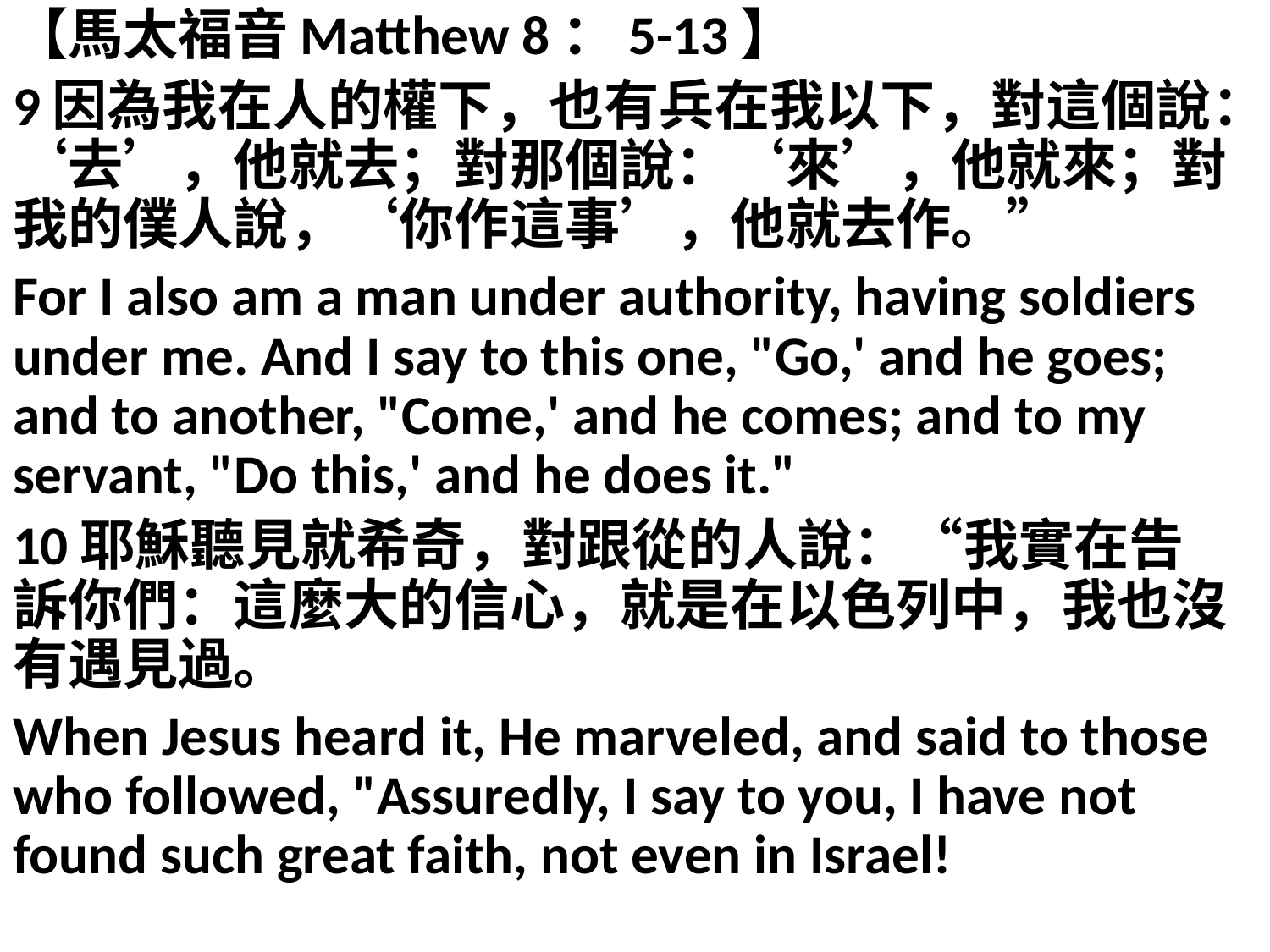

【馬太福音Matthew 8：5-13】
9因為我在人的權下，也有兵在我以下，對這個說：‘去’，他就去；對那個說：‘來’，他就來；對我的僕人說，‘你作這事’，他就去作。”
For I also am a man under authority, having soldiers under me. And I say to this one, "Go,' and he goes; and to another, "Come,' and he comes; and to my servant, "Do this,' and he does it."
10耶穌聽見就希奇，對跟從的人說：“我實在告訴你們：這麼大的信心，就是在以色列中，我也沒有遇見過。
When Jesus heard it, He marveled, and said to those who followed, "Assuredly, I say to you, I have not found such great faith, not even in Israel!